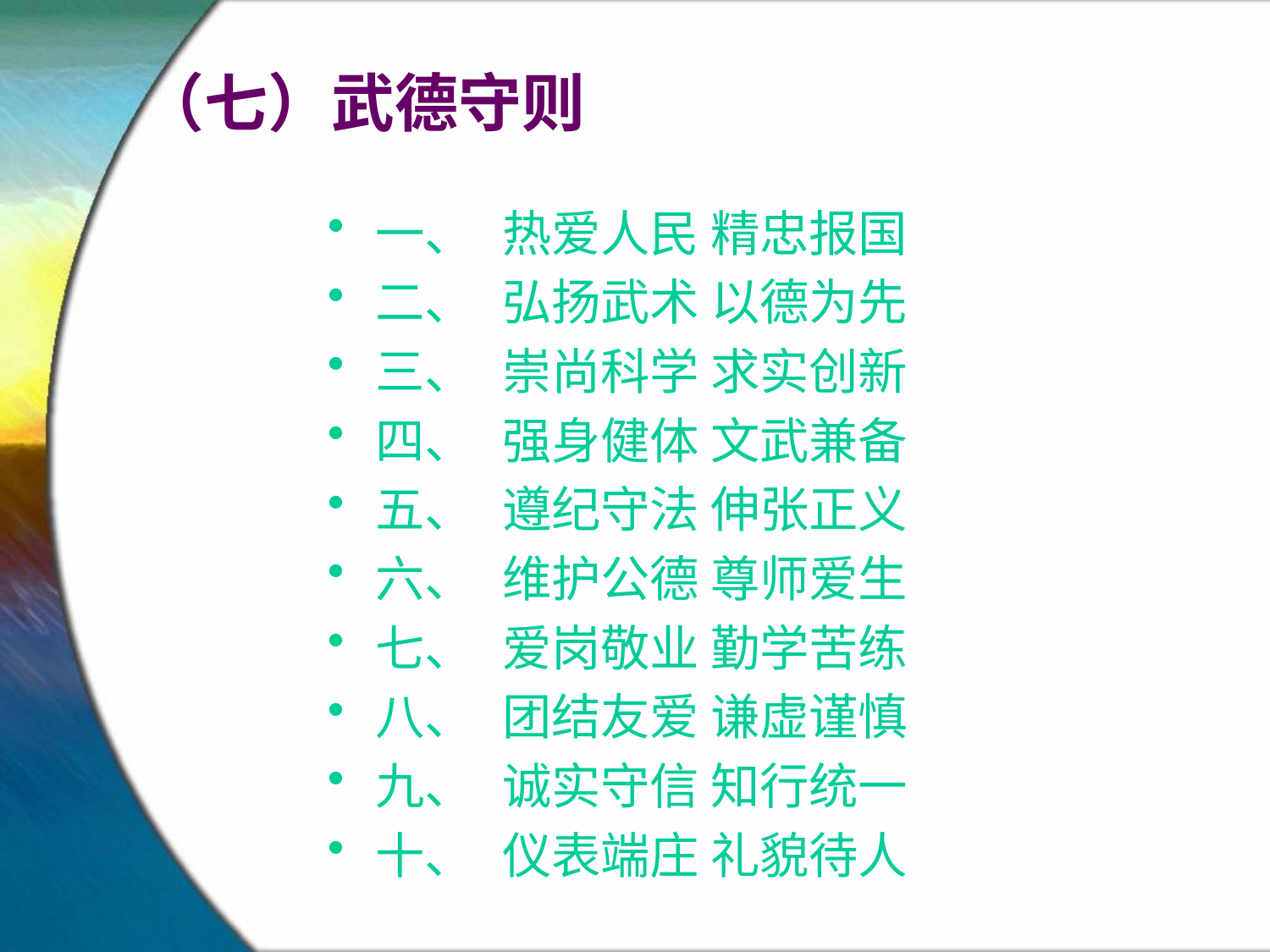

# （七）武德守则
一、	热爱人民 精忠报国
二、	弘扬武术 以德为先
三、	崇尚科学 求实创新
四、	强身健体 文武兼备
五、	遵纪守法 伸张正义
六、	维护公德 尊师爱生
七、	爱岗敬业 勤学苦练
八、	团结友爱 谦虚谨慎
九、	诚实守信 知行统一
十、	仪表端庄 礼貌待人
23